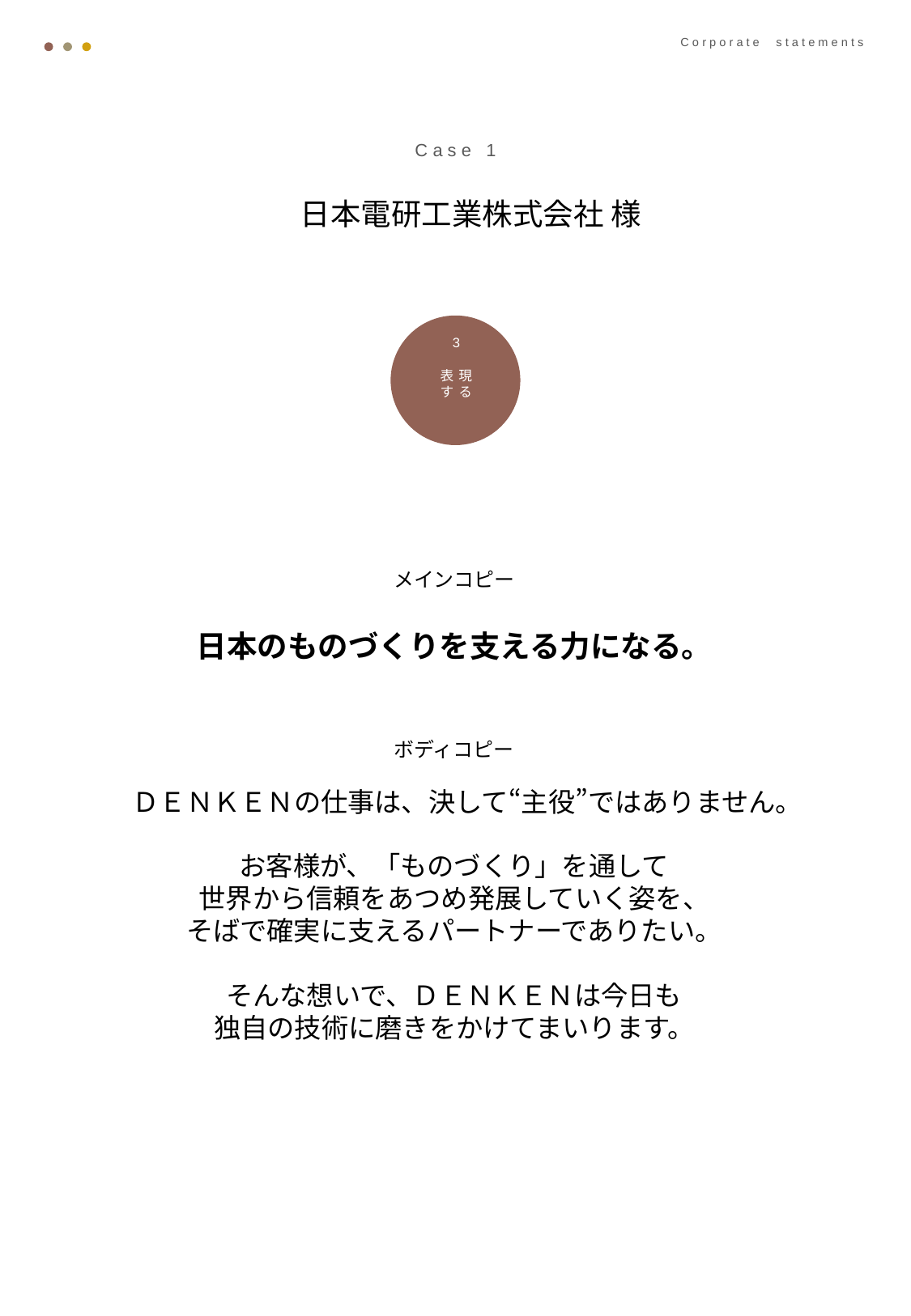

Corporate  statements

Case 1
　日本電研工業株式会社 様

3
表現
する
メインコピー

日本のものづくりを支える力になる。

ボディコピー

ＤＥＮＫＥＮの仕事は、決して“主役”ではありません。

お客様が、「ものづくり」を通して
世界から信頼をあつめ発展していく姿を、
そばで確実に支えるパートナーでありたい。

そんな想いで、ＤＥＮＫＥＮは今日も
独自の技術に磨きをかけてまいります。